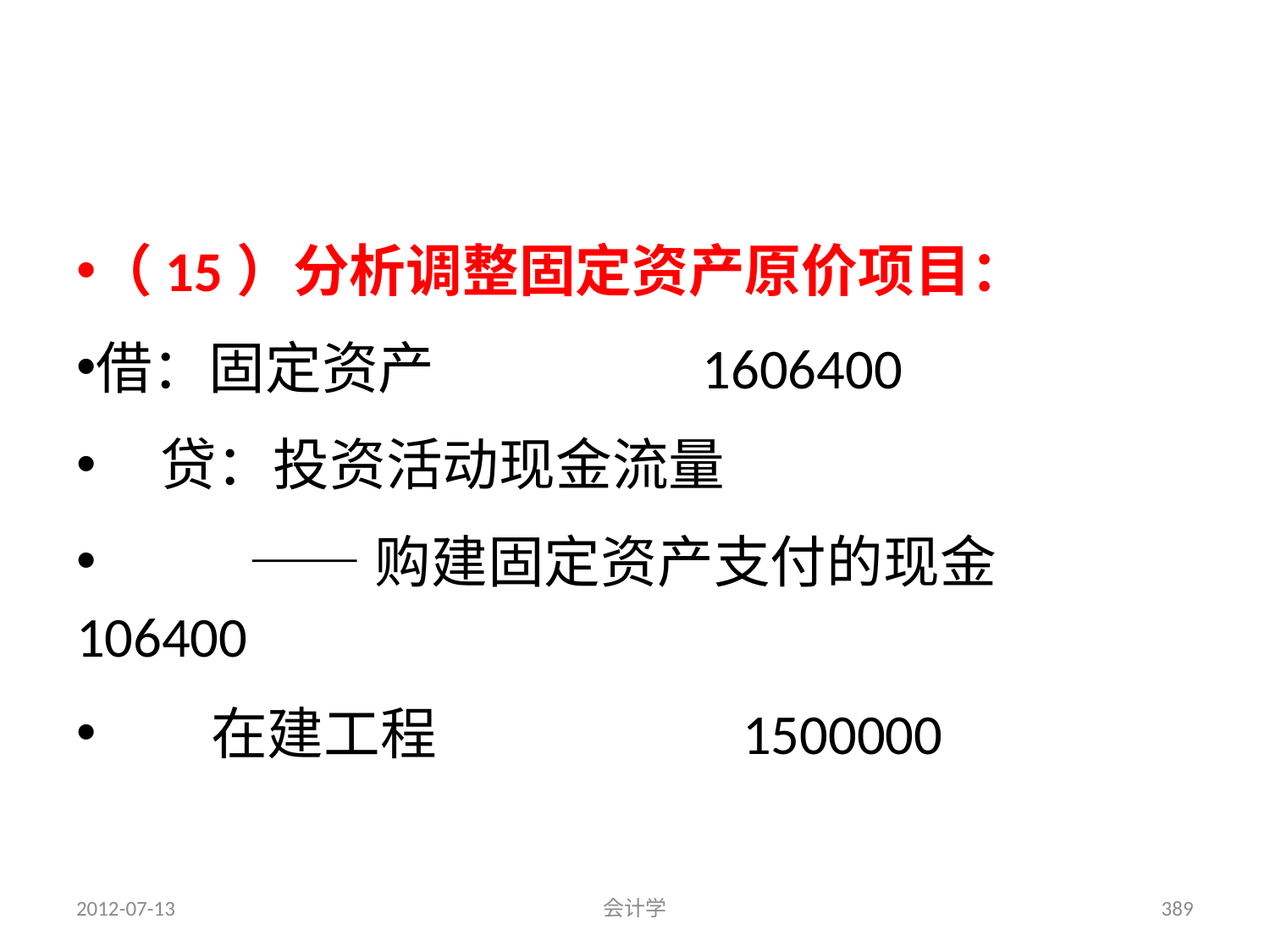

（15）分析调整固定资产原价项目：
借：固定资产                    1606400
    贷：投资活动现金流量
            ——购建固定资产支付的现金  106400
        在建工程                       1500000

2012-07-13
会计学
389